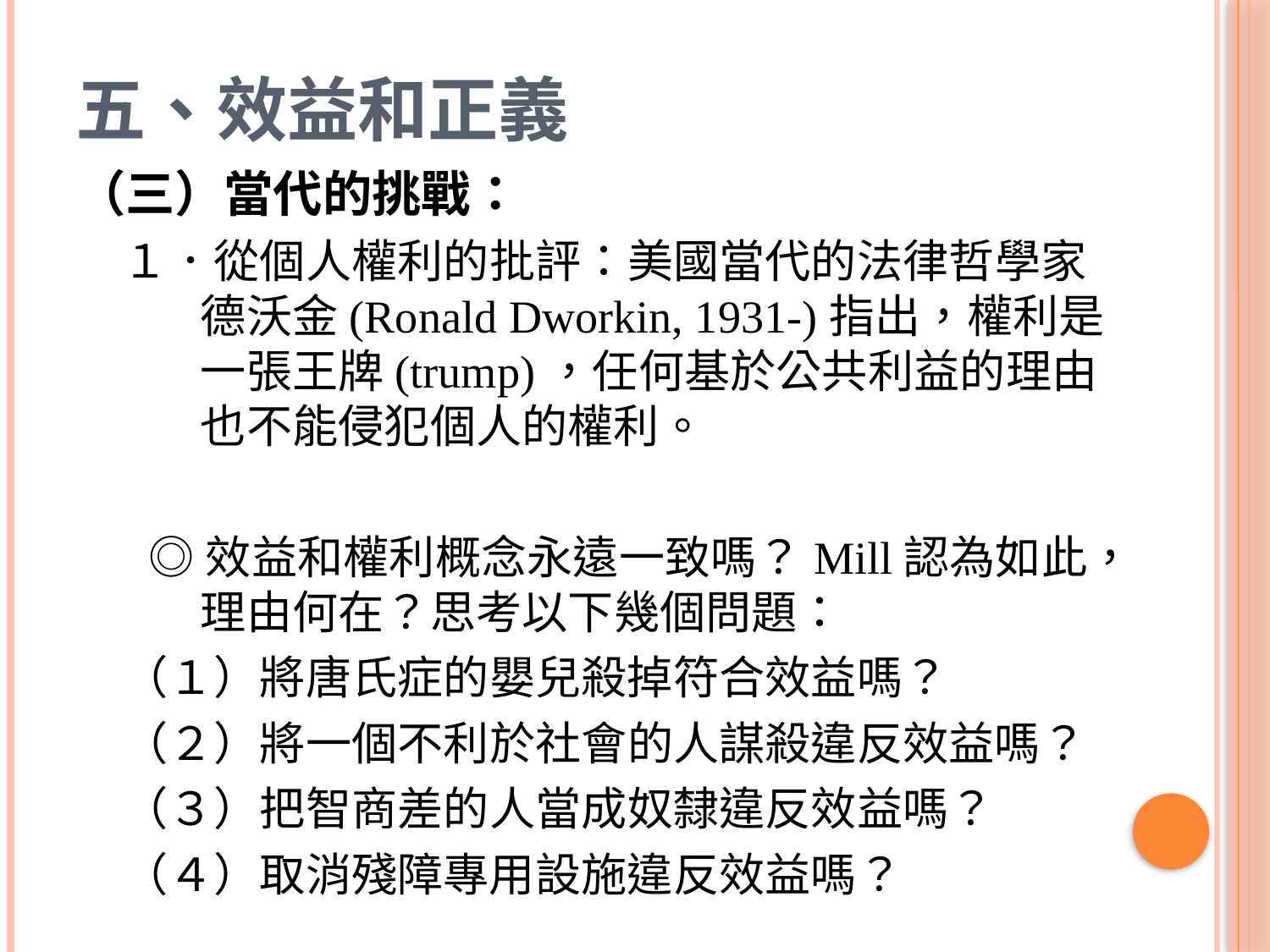

# 五、效益和正義
（三）當代的挑戰：
　１．從個人權利的批評：美國當代的法律哲學家德沃金(Ronald Dworkin, 1931-)指出，權利是一張王牌(trump)，任何基於公共利益的理由也不能侵犯個人的權利。

       ◎效益和權利概念永遠一致嗎？Mill認為如此，理由何在？思考以下幾個問題：
　（１）將唐氏症的嬰兒殺掉符合效益嗎？
　（２）將一個不利於社會的人謀殺違反效益嗎？
　（３）把智商差的人當成奴隸違反效益嗎？
　（４）取消殘障專用設施違反效益嗎？